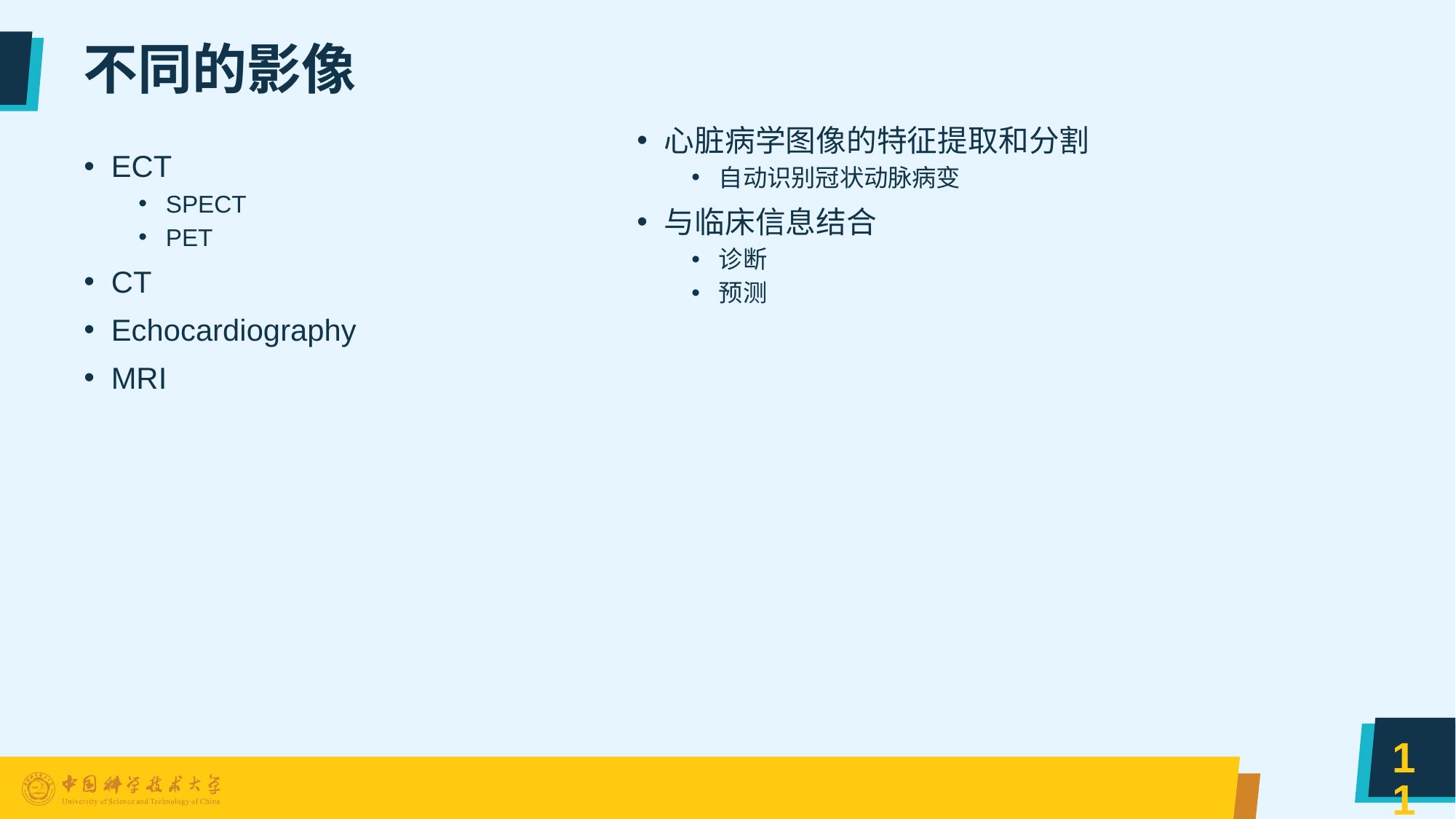

# 不同的影像
心脏病学图像的特征提取和分割
自动识别冠状动脉病变
与临床信息结合
诊断
预测
ECT
SPECT
PET
CT
Echocardiography
MRI
11